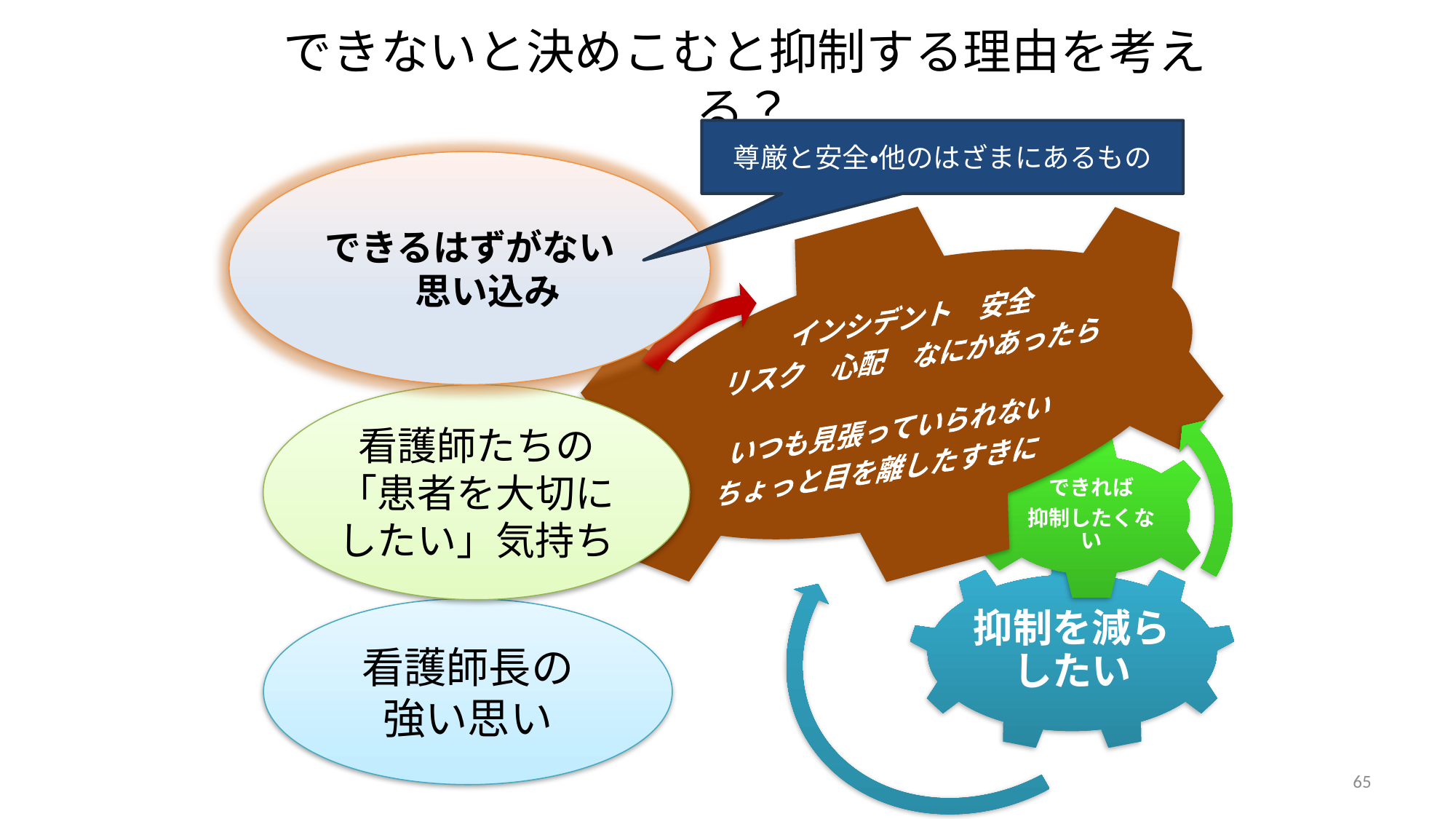

# できないと決めこむと抑制する理由を考える？
尊厳と安全・他のはざまにあるもの
できるはずがない　思い込み
抑制を減らしたい
できれば
抑制したくない
インシデント　安全
リスク　心配　なにかあったら
いつも見張っていられない
ちょっと目を離したすきに
看護師たちの
「患者を大切にしたい」気持ち
看護師長の
強い思い
65